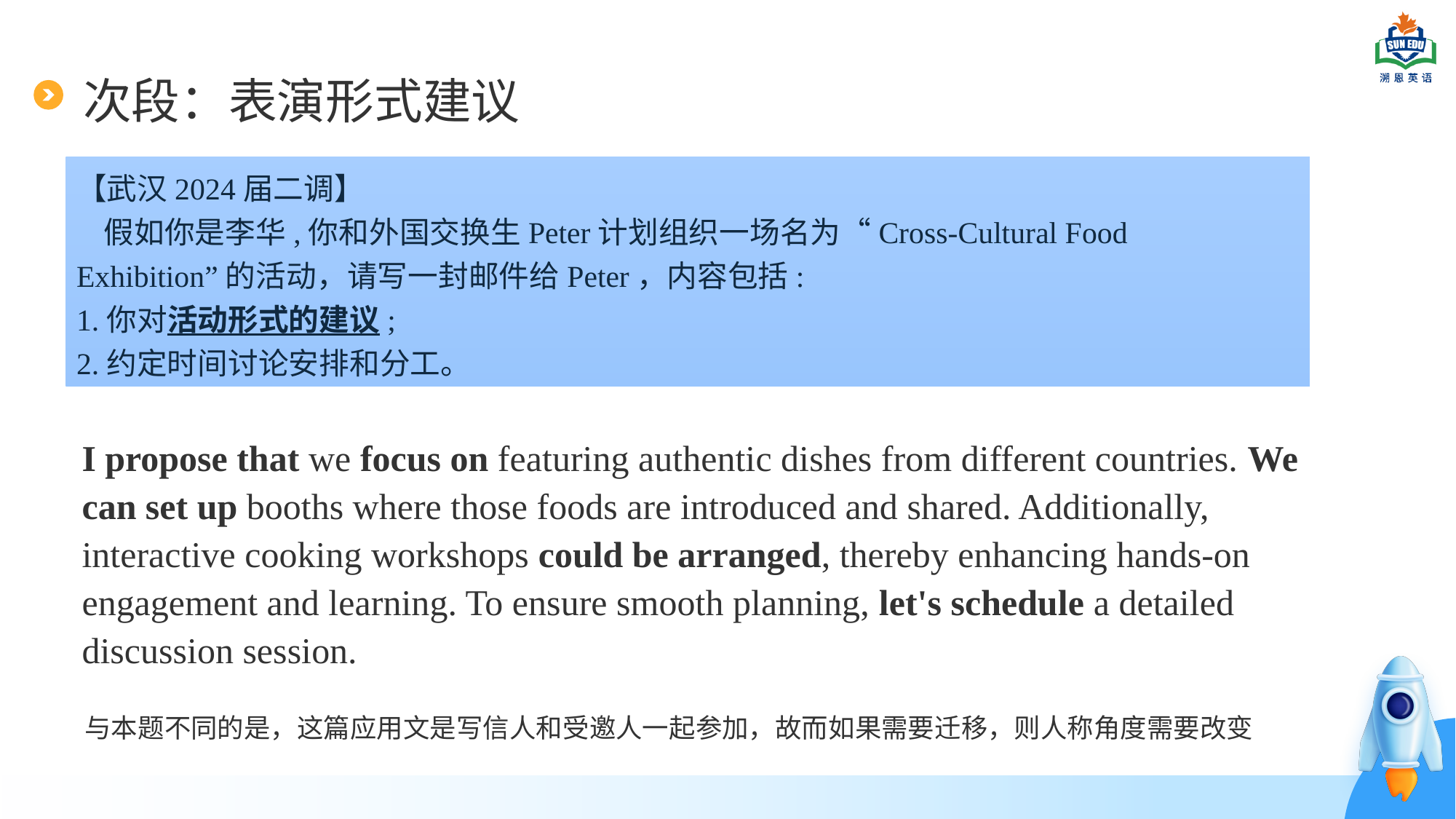

# 次段：表演形式建议
【武汉2024届二调】
   假如你是李华,你和外国交换生Peter计划组织一场名为“Cross-Cultural Food Exhibition”的活动，请写一封邮件给Peter，内容包括:
1.你对活动形式的建议;
2.约定时间讨论安排和分工。
I propose that we focus on featuring authentic dishes from different countries. We can set up booths where those foods are introduced and shared. Additionally, interactive cooking workshops could be arranged, thereby enhancing hands-on engagement and learning. To ensure smooth planning, let's schedule a detailed discussion session.
与本题不同的是，这篇应用文是写信人和受邀人一起参加，故而如果需要迁移，则人称角度需要改变